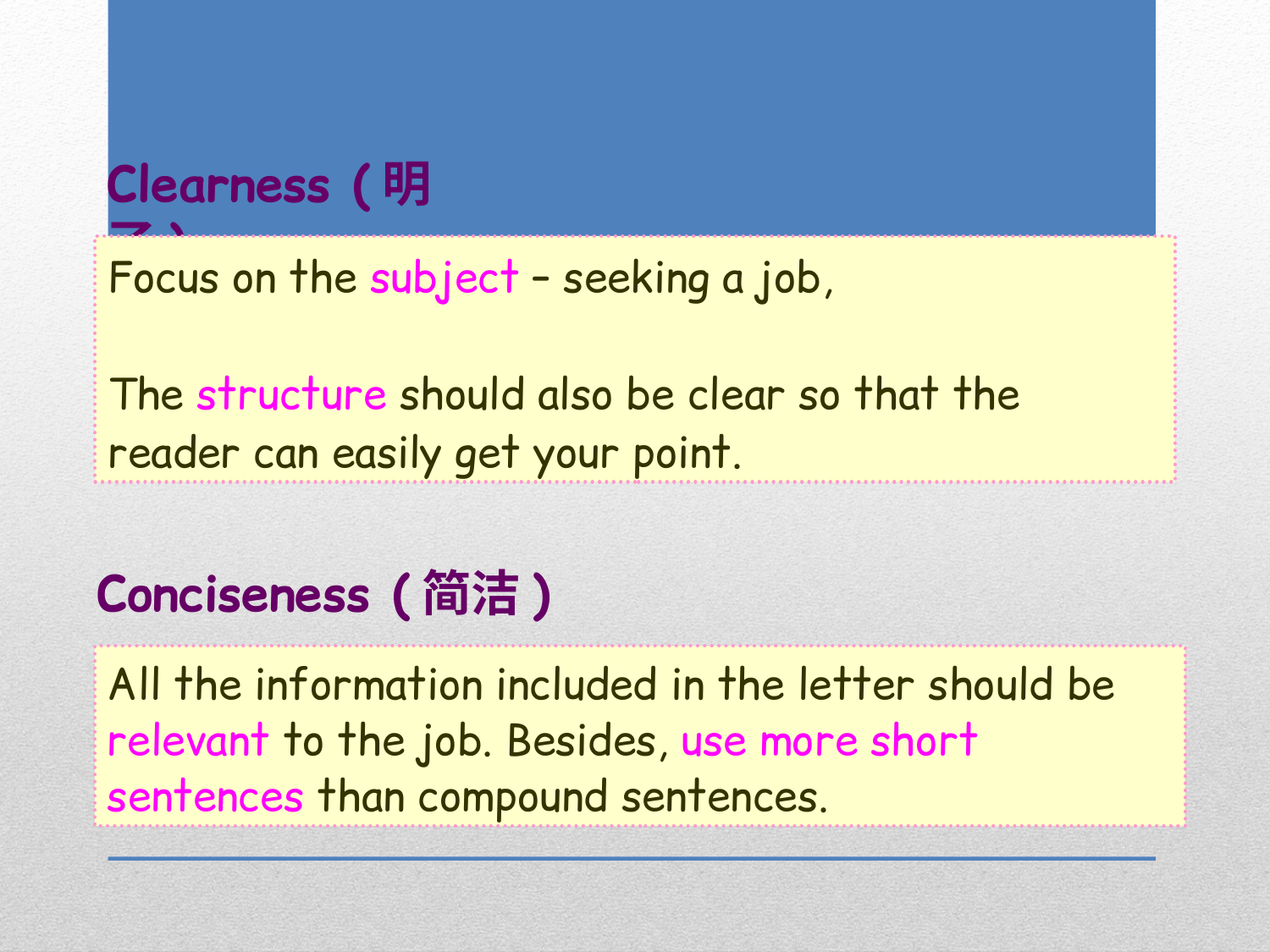

Clearness (明了)
Focus on the subject – seeking a job,

The structure should also be clear so that the
reader can easily get your point.
Conciseness (简洁)
All the information included in the letter should be relevant to the job. Besides, use more short sentences than compound sentences.